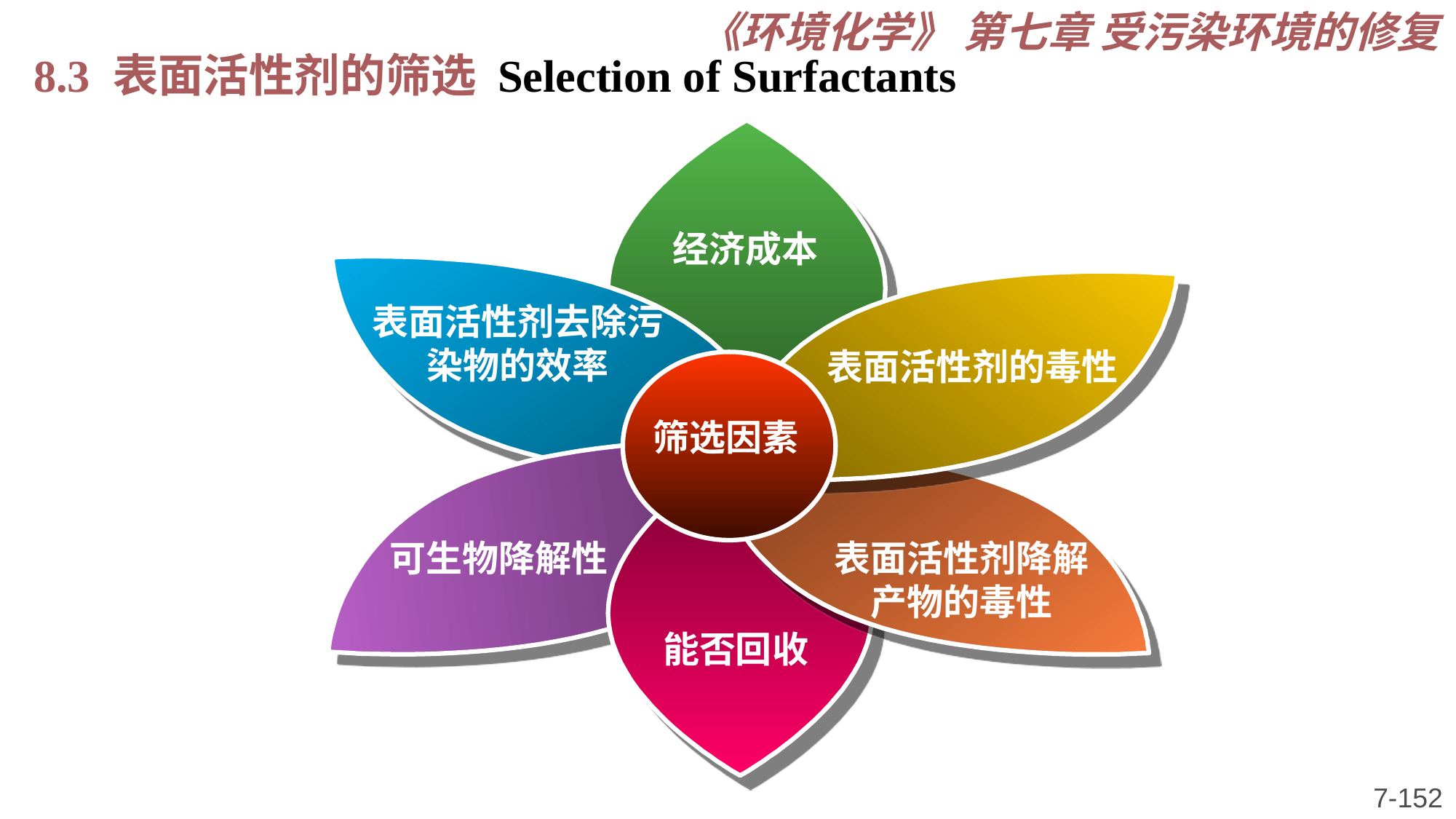

《环境化学》 第七章 受污染环境的修复
8.3 表面活性剂的筛选 Selection of Surfactants

经济成本

表面活性剂去除污染物的效率
表面活性剂的毒性

可生物降解性
表面活性剂降解产物的毒性
能否回收

筛选因素
7-152